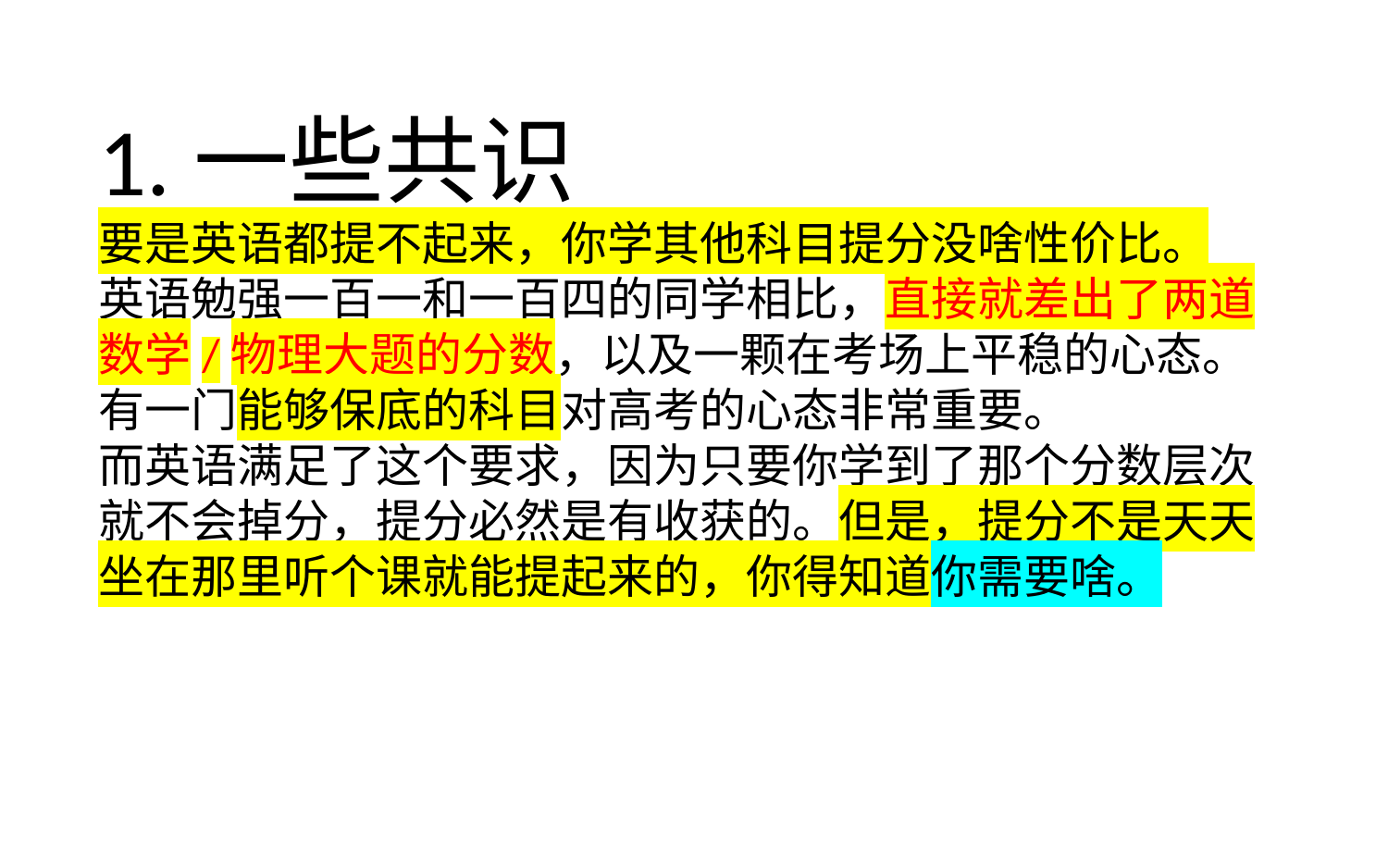

1.一些共识
要是英语都提不起来，你学其他科目提分没啥性价比。
英语勉强一百一和一百四的同学相比，直接就差出了两道数学/物理大题的分数，以及一颗在考场上平稳的心态。有一门能够保底的科目对高考的心态非常重要。
而英语满足了这个要求，因为只要你学到了那个分数层次就不会掉分，提分必然是有收获的。但是，提分不是天天坐在那里听个课就能提起来的，你得知道你需要啥。